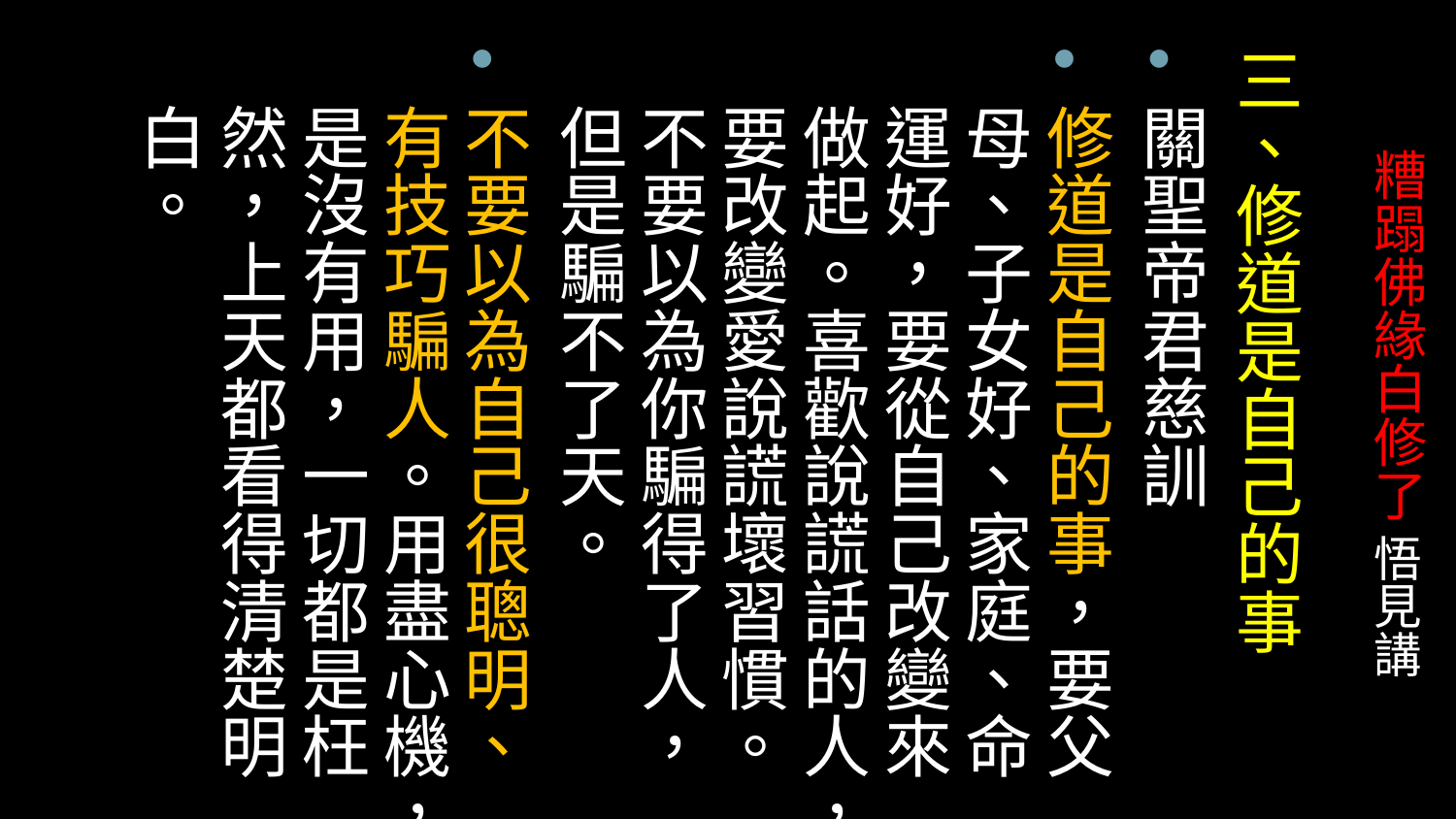

三、修道是自己的事
關聖帝君慈訓
修道是自己的事，要父母、子女好、家庭、命運好，要從自己改變來做起。喜歡說謊話的人，要改變愛說謊壞習慣。不要以為你騙得了人，但是騙不了天。
不要以為自己很聰明、有技巧騙人。用盡心機，是沒有用，一切都是枉然，上天都看得清楚明白。

# 糟蹋佛緣白修了 悟見講